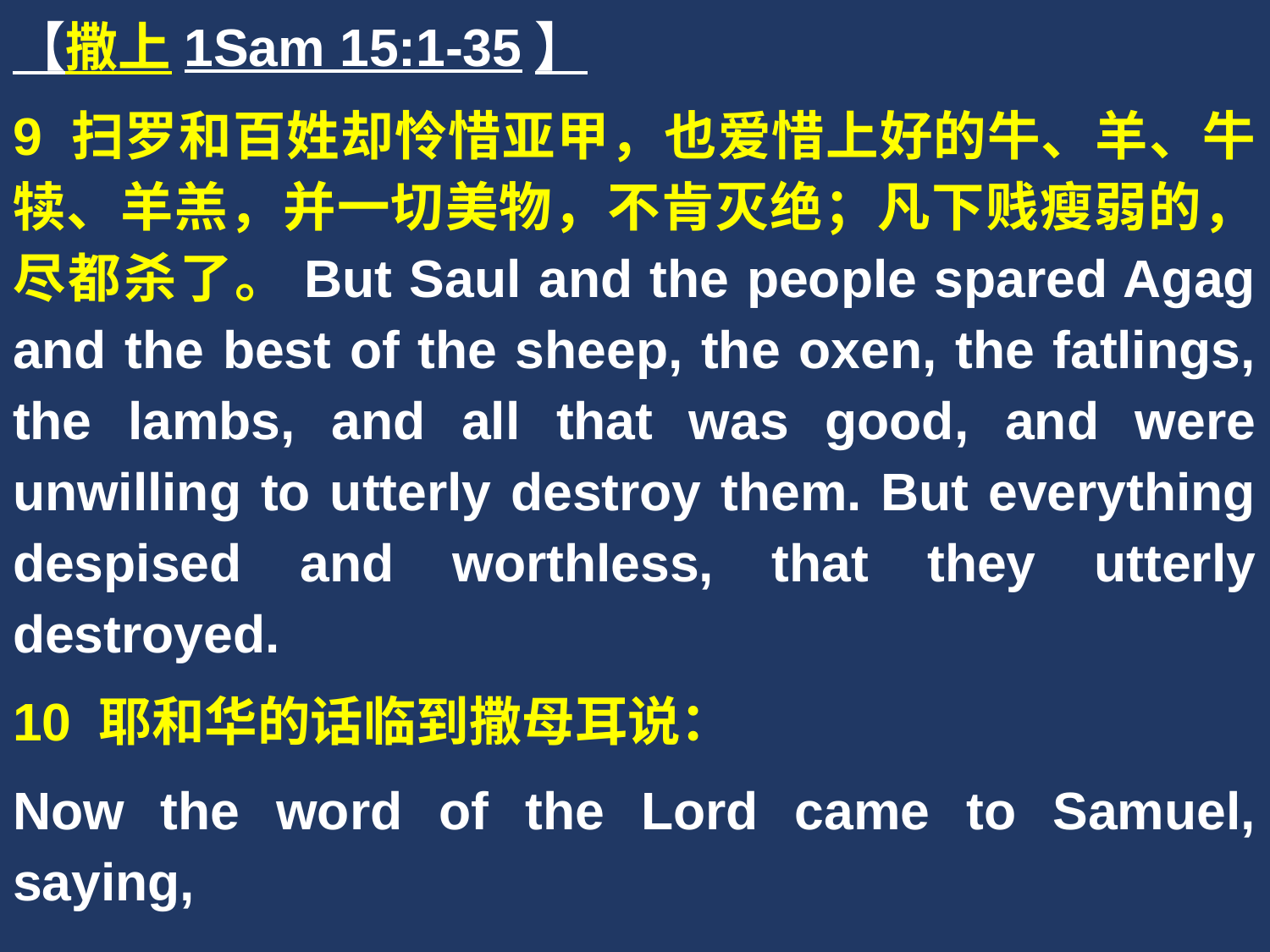

【撒上1Sam 15:1-35】
9 扫罗和百姓却怜惜亚甲，也爱惜上好的牛、羊、牛犊、羊羔，并一切美物，不肯灭绝；凡下贱瘦弱的，尽都杀了。But Saul and the people spared Agag and the best of the sheep, the oxen, the fatlings, the lambs, and all that was good, and were unwilling to utterly destroy them. But everything despised and worthless, that they utterly destroyed.
10 耶和华的话临到撒母耳说：
Now the word of the Lord came to Samuel, saying,